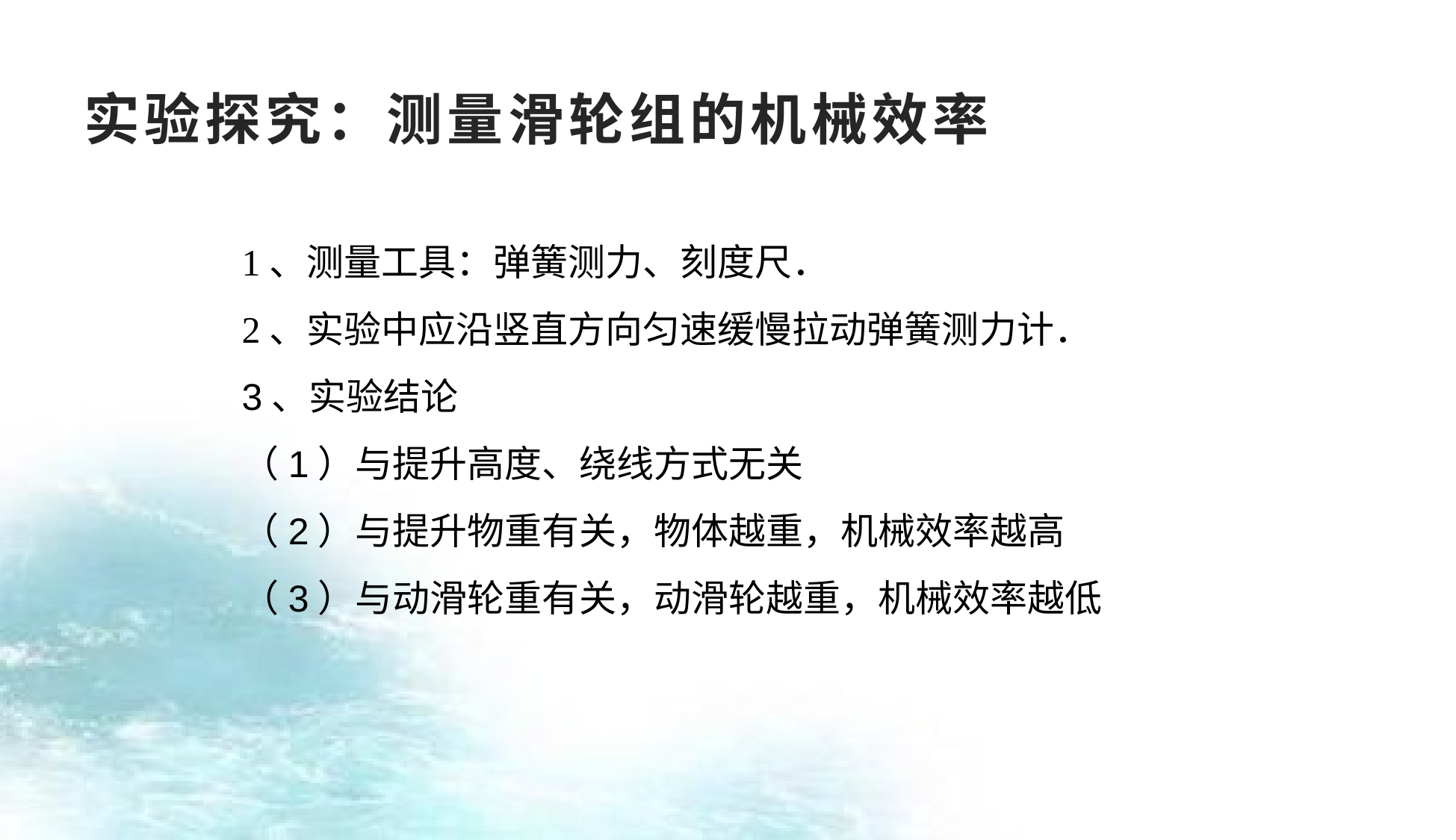

# 实验探究：测量滑轮组的机械效率
1、测量工具：弹簧测力、刻度尺．
2、实验中应沿竖直方向匀速缓慢拉动弹簧测力计．
3、实验结论
（1）与提升高度、绕线方式无关
（2）与提升物重有关，物体越重，机械效率越高
（3）与动滑轮重有关，动滑轮越重，机械效率越低